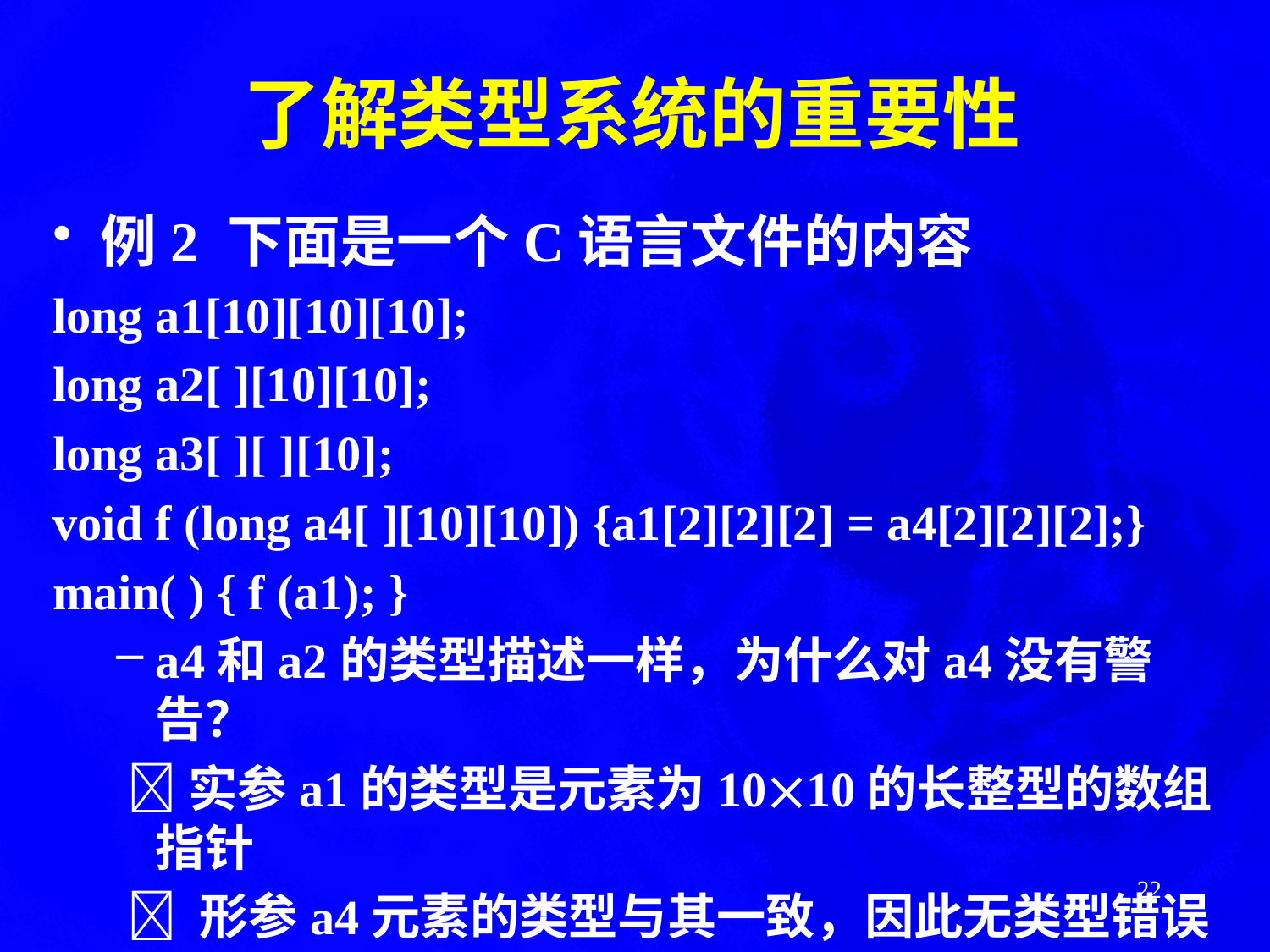

了解类型系统的重要性
例2	下面是一个C语言文件的内容
long a1[10][10][10];
long a2[ ][10][10];
long a3[ ][ ][10];
void f (long a4[ ][10][10]) {a1[2][2][2] = a4[2][2][2];}
main( ) { f (a1); }
a4和a2的类型描述一样，为什么对a4没有警告？
 •实参a1的类型是元素为10×10的长整型的数组指针
 • 形参a4元素的类型与其一致，因此无类型错误
 • 形参数组的大小不重要，因实际操作实参数组
22